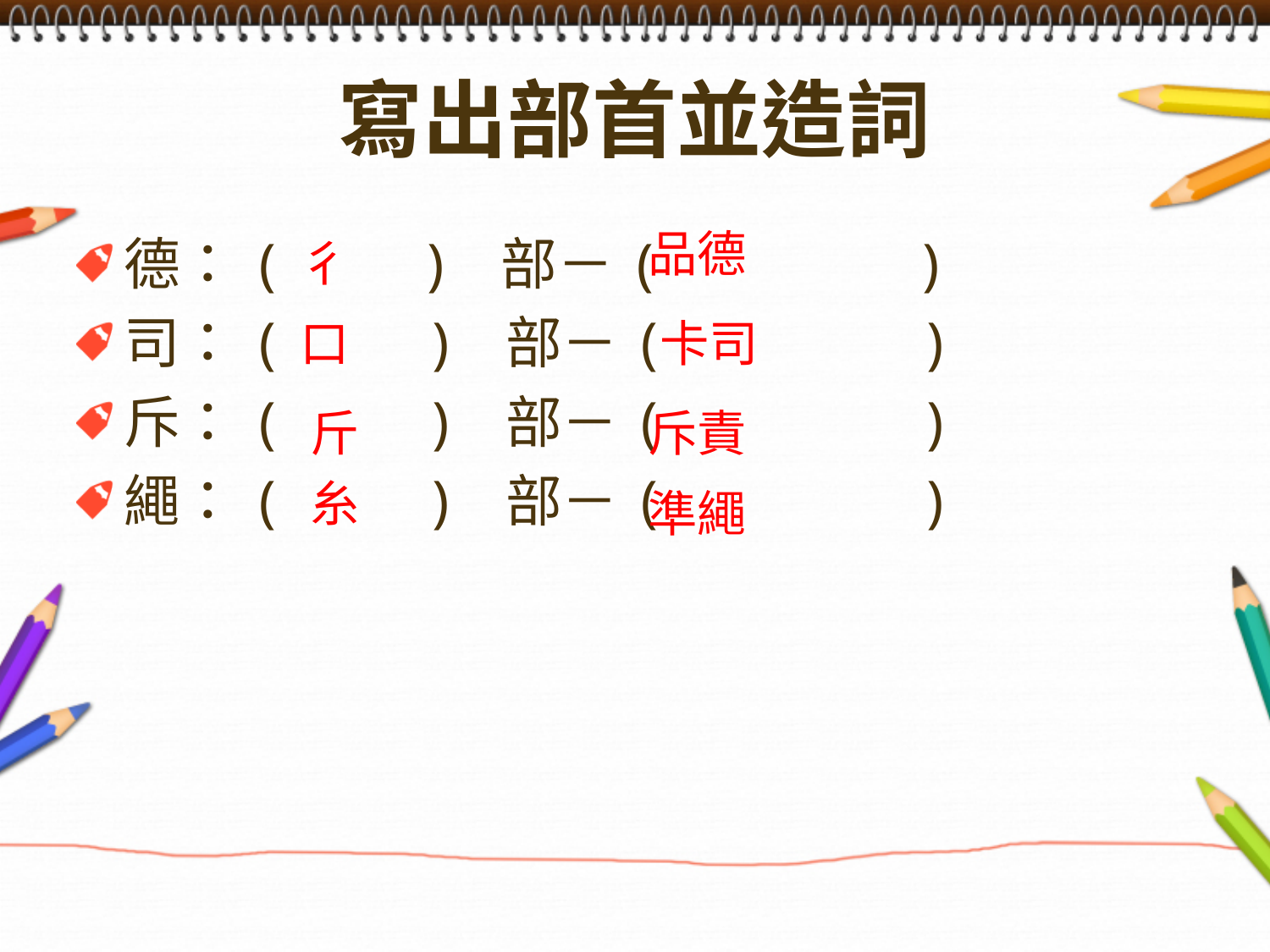

# 寫出部首並造詞
品德
德：(    ) 部－(　　　　)
司：(　　) 部－(　　　　)
斥：(　　) 部－(　　　　)
繩：(　　) 部－(　　　　)

彳
口
卡司
斤
斥責
糸
準繩